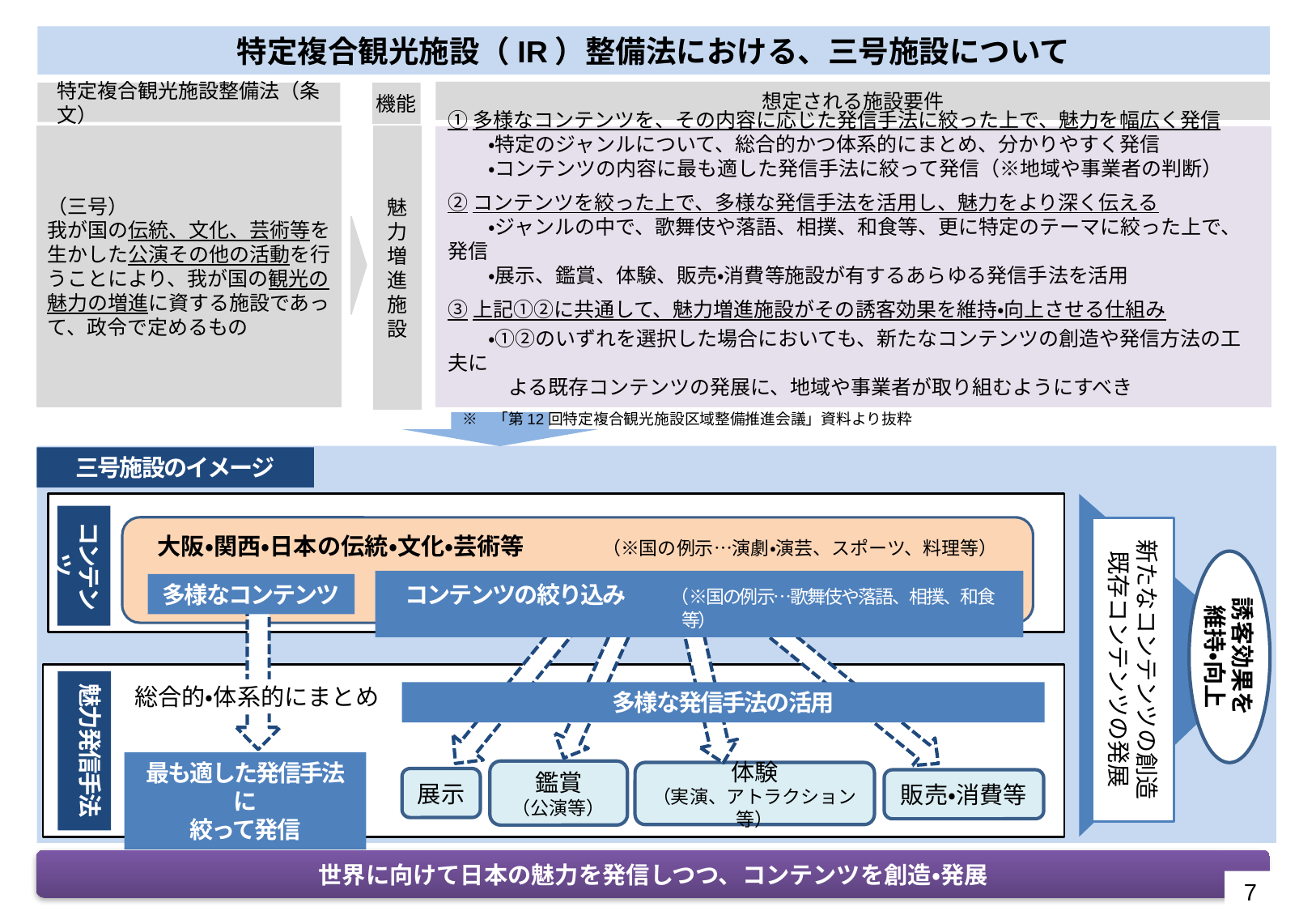

想定される施設要件
特定複合観光施設整備法（条文）
特定複合観光施設（IR）整備法における、三号施設について
機能
魅力増進施設
（三号）
我が国の伝統、文化、芸術等を生かした公演その他の活動を行うことにより、我が国の観光の魅力の増進に資する施設であって、政令で定めるもの
①多様なコンテンツを、その内容に応じた発信手法に絞った上で、魅力を幅広く発信
　　・特定のジャンルについて、総合的かつ体系的にまとめ、分かりやすく発信
　　・コンテンツの内容に最も適した発信手法に絞って発信（※地域や事業者の判断）
②コンテンツを絞った上で、多様な発信手法を活⽤し、魅力をより深く伝える
　　・ジャンルの中で、歌舞伎や落語、相撲、和食等、更に特定のテーマに絞った上で、発信
　　・展示、鑑賞、体験、販売・消費等施設が有するあらゆる発信⼿法を活用
③上記①②に共通して、魅力増進施設がその誘客効果を維持・向上させる仕組み
　　・①②のいずれを選択した場合においても、新たなコンテンツの創造や発信方法の工夫に
　　　よる既存コンテンツの発展に、地域や事業者が取り組むようにすべき
　※　「第12回特定複合観光施設区域整備推進会議」資料より抜粋

三号施設のイメージ

コンテンツ
大阪・関西・日本の伝統・文化・芸術等　　　（※国の例示…演劇・演芸、スポーツ、料理等）
新たなコンテンツの創造
既存コンテンツの発展

誘客効果を維持・向上

コンテンツの絞り込み　　（※国の例示…歌舞伎や落語、相撲、和食等）

多様なコンテンツ

内容に応じた発信手法

魅力発信手法
総合的・体系的にまとめ
多様な発信手法の活用
最も適した発信手法に
絞って発信
鑑賞
（公演等）
体験
（実演、アトラクション等）
展示
販売・消費等
世界に向けて日本の魅力を発信しつつ、コンテンツを創造・発展
7